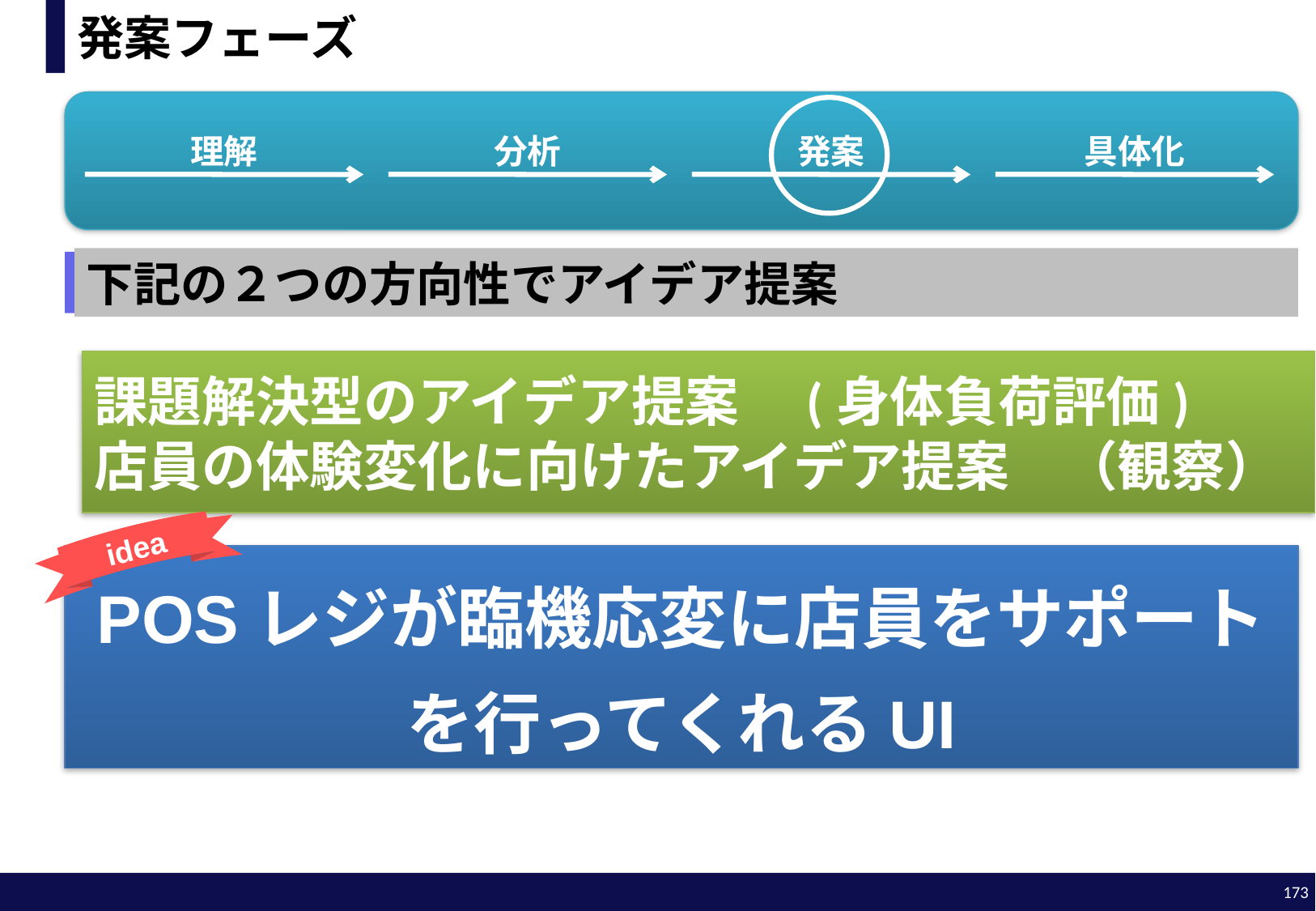

# 発案フェーズ

理解
分析
発案
具体化

下記の２つの方向性でアイデア提案

課題解決型のアイデア提案　(身体負荷評価)
店員の体験変化に向けたアイデア提案　（観察）
idea
POSレジが臨機応変に店員をサポートを行ってくれるUI